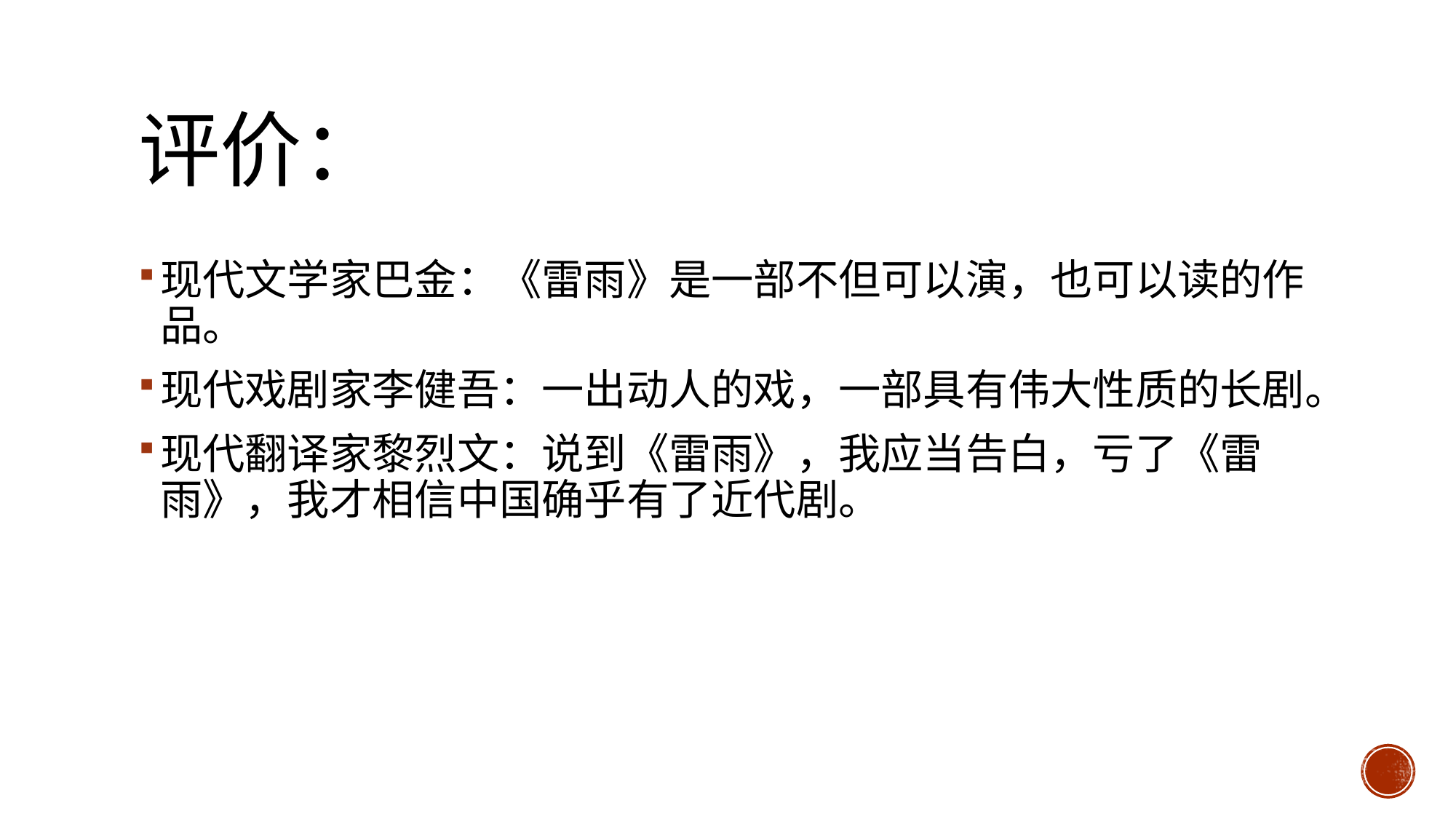

# 评价：
现代文学家巴金：《雷雨》是一部不但可以演，也可以读的作品。
现代戏剧家李健吾：一出动人的戏，一部具有伟大性质的长剧。
现代翻译家黎烈文：说到《雷雨》，我应当告白，亏了《雷雨》，我才相信中国确乎有了近代剧。